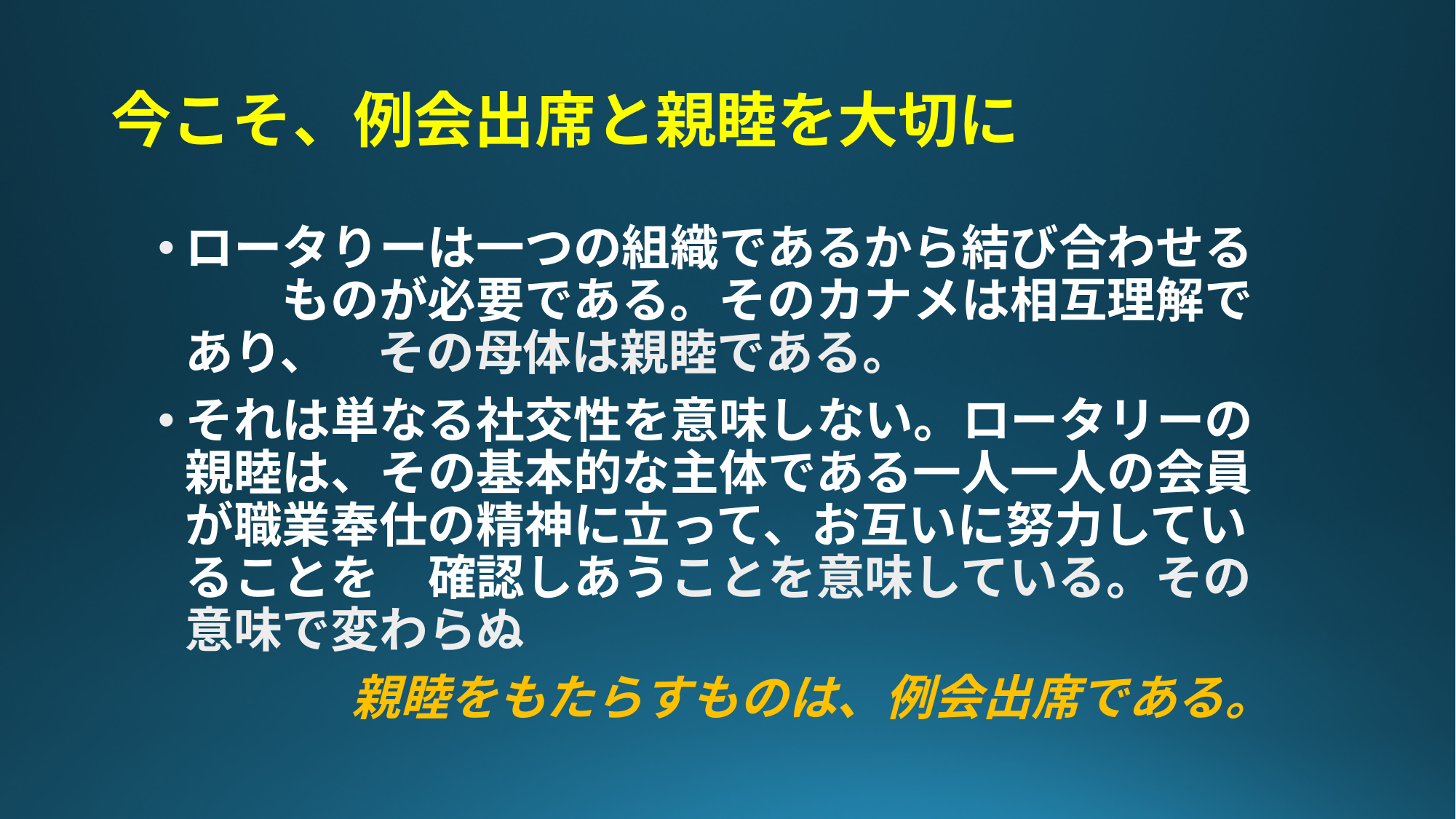

# 今こそ、例会出席と親睦を大切に
ロータりーは一つの組織であるから結び合わせる　　ものが必要である。そのカナメは相互理解であり、　その母体は親睦である。
それは単なる社交性を意味しない。ロータリーの親睦は、その基本的な主体である一人一人の会員が職業奉仕の精神に立って、お互いに努力していることを　確認しあうことを意味している。その意味で変わらぬ
　　　　親睦をもたらすものは、例会出席である。